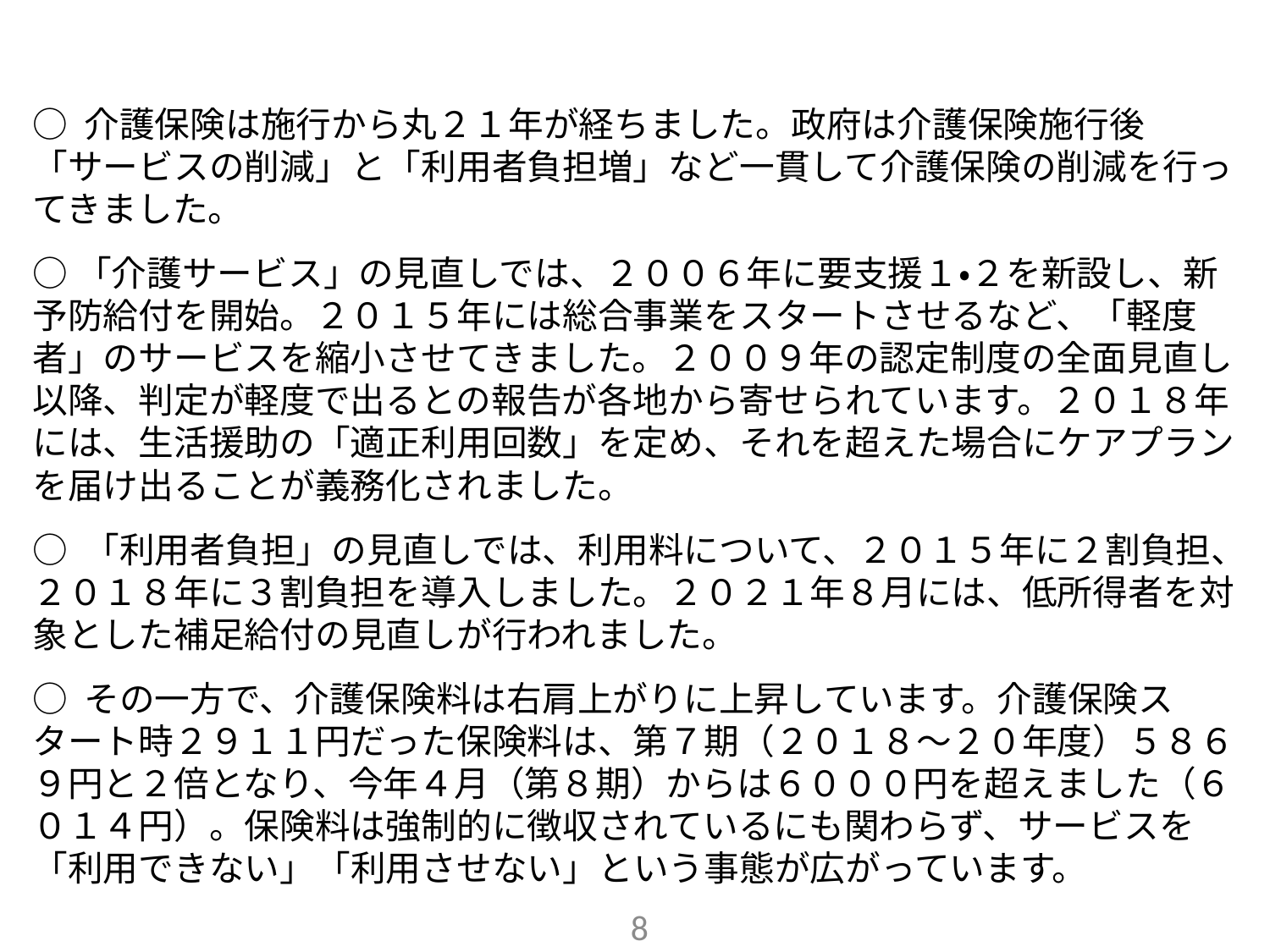

○ 介護保険は施行から丸２１年が経ちました。政府は介護保険施行後「サービスの削減」と「利用者負担増」など一貫して介護保険の削減を行ってきました。

○「介護サービス」の見直しでは、２００６年に要支援１・２を新設し、新予防給付を開始。２０１５年には総合事業をスタートさせるなど、「軽度者」のサービスを縮小させてきました。２００９年の認定制度の全面見直し以降、判定が軽度で出るとの報告が各地から寄せられています。２０１８年には、生活援助の「適正利用回数」を定め、それを超えた場合にケアプランを届け出ることが義務化されました。

○ 「利用者負担」の見直しでは、利用料について、２０１５年に２割負担、２０１８年に３割負担を導入しました。２０２１年８月には、低所得者を対象とした補足給付の見直しが行われました。

○ その一方で、介護保険料は右肩上がりに上昇しています。介護保険スタート時２９１１円だった保険料は、第７期（２０１８～２０年度）５８６９円と２倍となり、今年４月（第８期）からは６０００円を超えました（６０１４円）。保険料は強制的に徴収されているにも関わらず、サービスを「利用できない」「利用させない」という事態が広がっています。
8